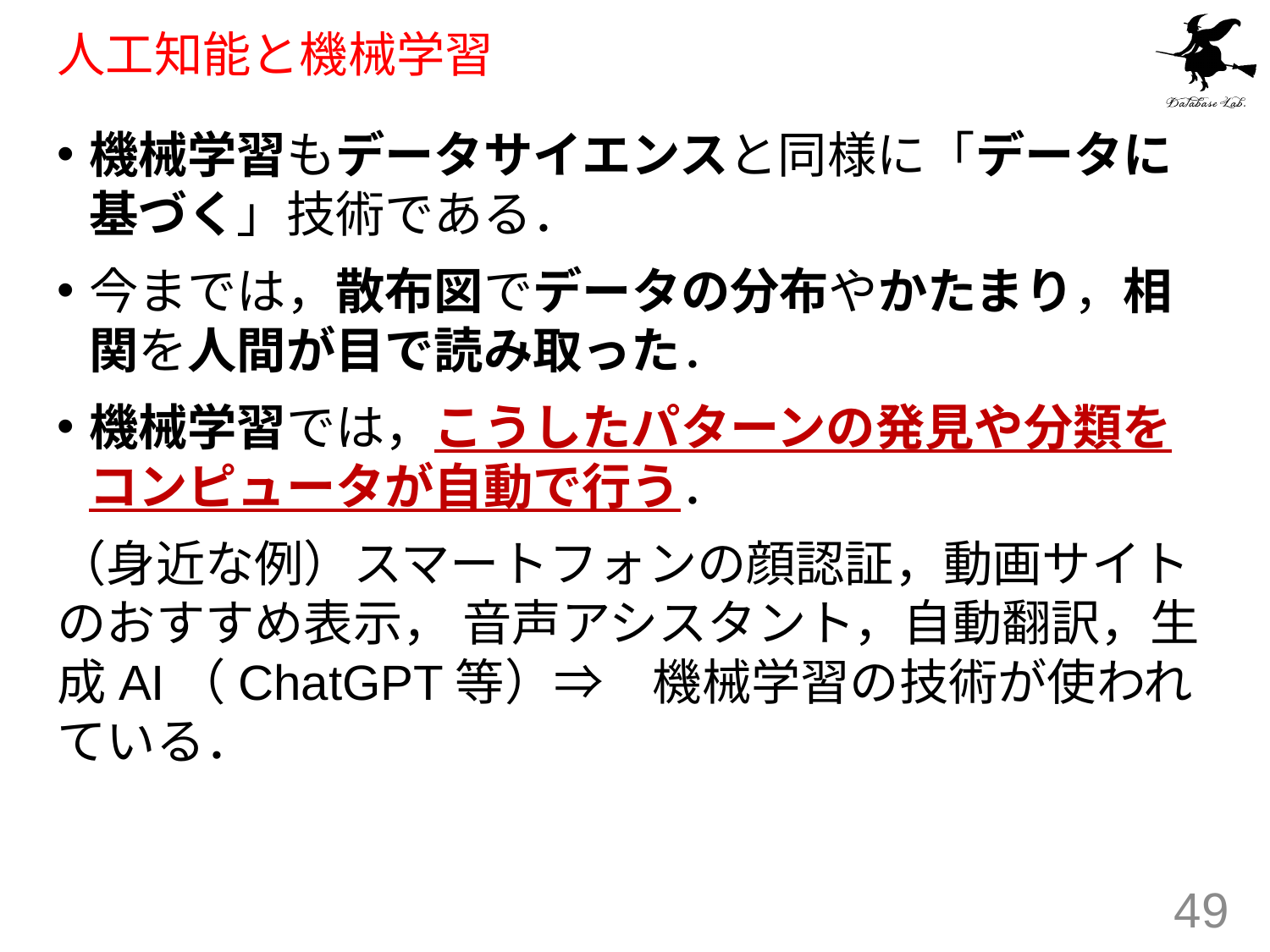

# 人工知能と機械学習
機械学習もデータサイエンスと同様に「データに基づく」技術である．
今までは，散布図でデータの分布やかたまり，相関を人間が目で読み取った．
機械学習では，こうしたパターンの発見や分類をコンピュータが自動で行う．
（身近な例）スマートフォンの顔認証，動画サイトのおすすめ表示， 音声アシスタント，自動翻訳，生成AI（ChatGPT等）⇒　機械学習の技術が使われている．
49